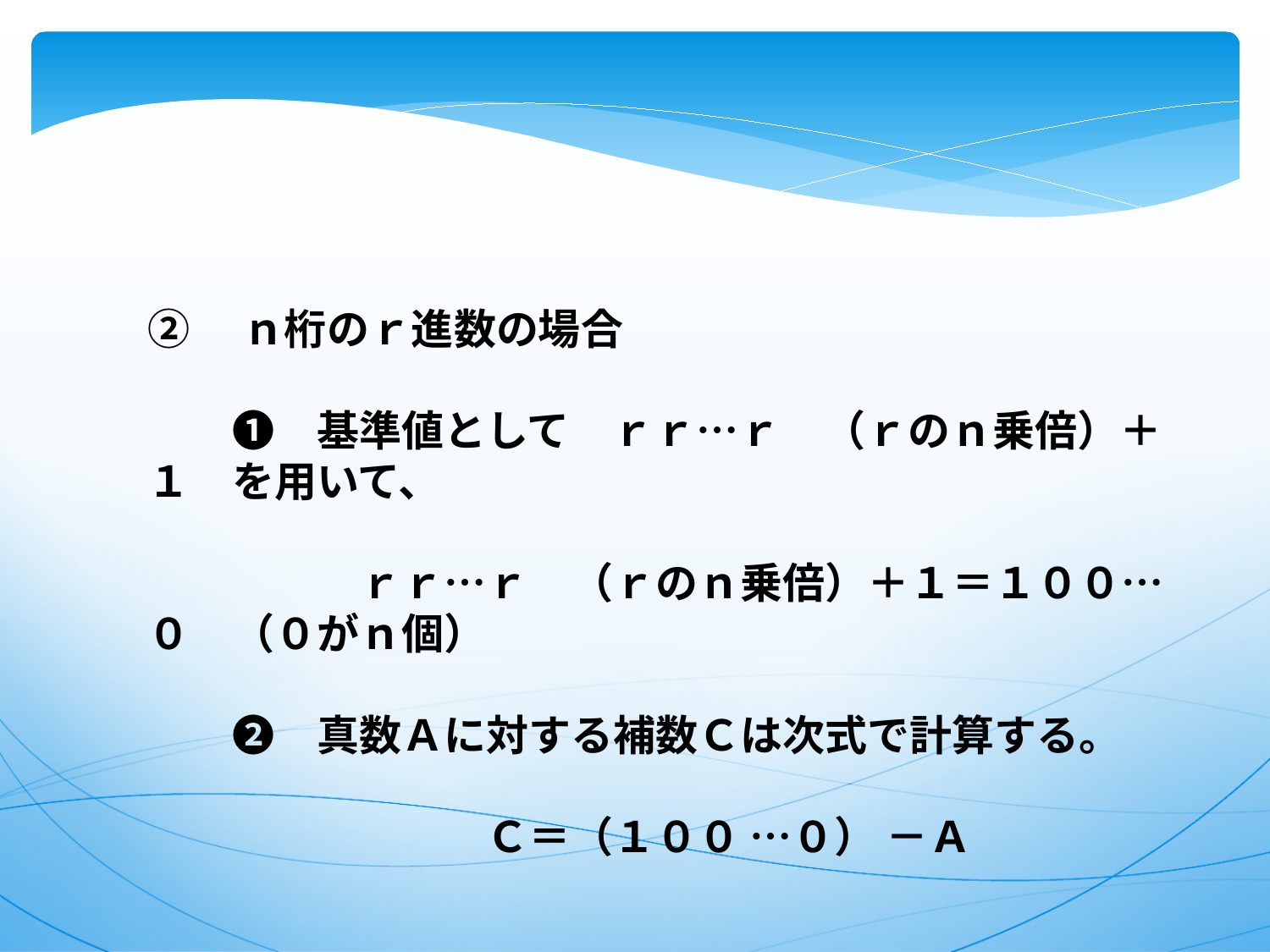

②　ｎ桁のｒ進数の場合

　　❶　基準値として　ｒｒ…ｒ　（ｒのｎ乗倍）＋１　を用いて、

　　　　　ｒｒ…ｒ　（ｒのｎ乗倍）＋１＝１００…０　（０がｎ個）

　　❷　真数Ａに対する補数Ｃは次式で計算する。

　　　　　　　　Ｃ＝（１００ …０） －Ａ